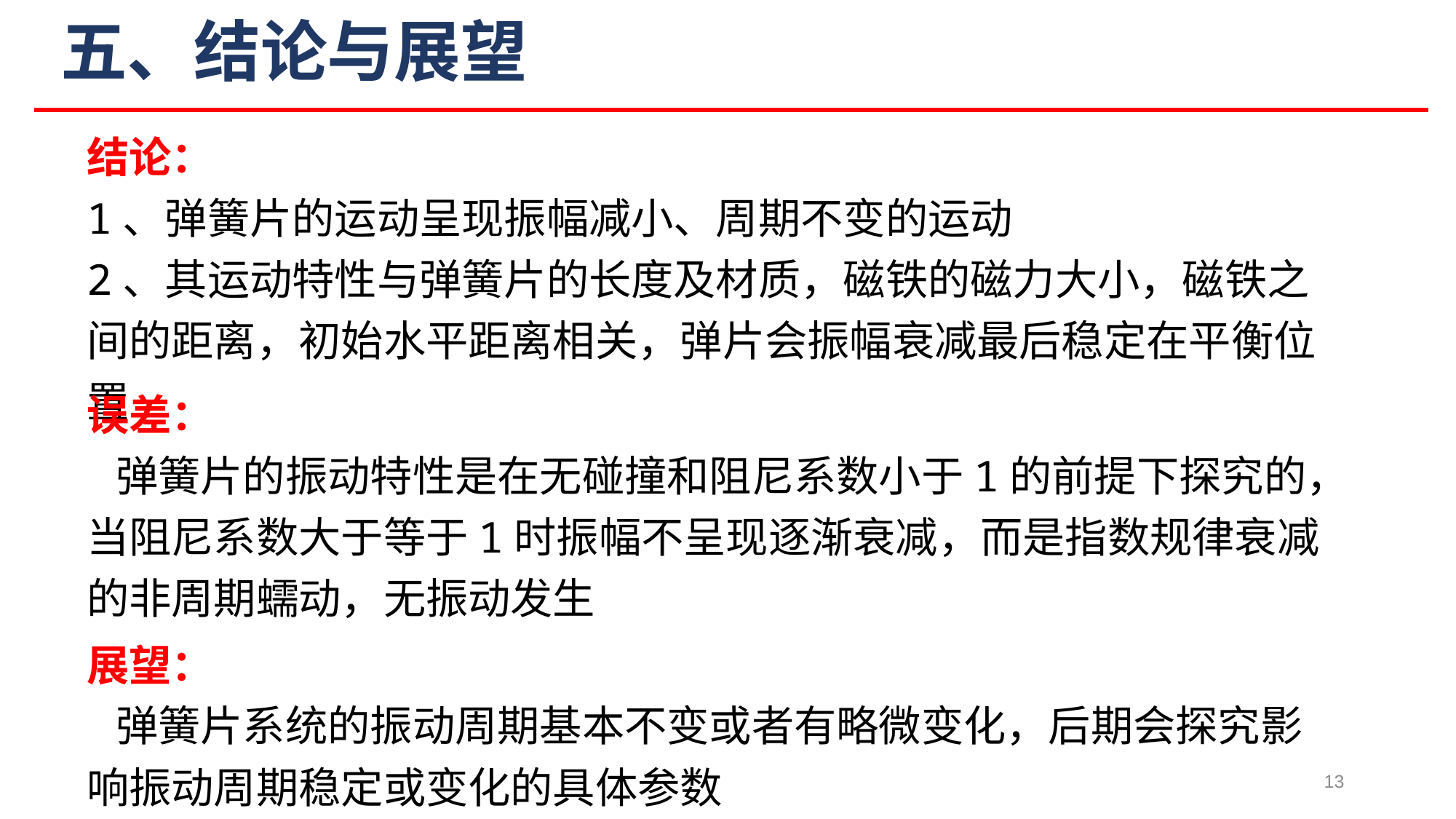

# 五、结论与展望
结论：
1、弹簧片的运动呈现振幅减小、周期不变的运动
2、其运动特性与弹簧片的长度及材质，磁铁的磁力大小，磁铁之间的距离，初始水平距离相关，弹片会振幅衰减最后稳定在平衡位置
误差：
  弹簧片的振动特性是在无碰撞和阻尼系数小于1的前提下探究的，当阻尼系数大于等于1时振幅不呈现逐渐衰减，而是指数规律衰减的非周期蠕动，无振动发生
展望：
  弹簧片系统的振动周期基本不变或者有略微变化，后期会探究影响振动周期稳定或变化的具体参数

13